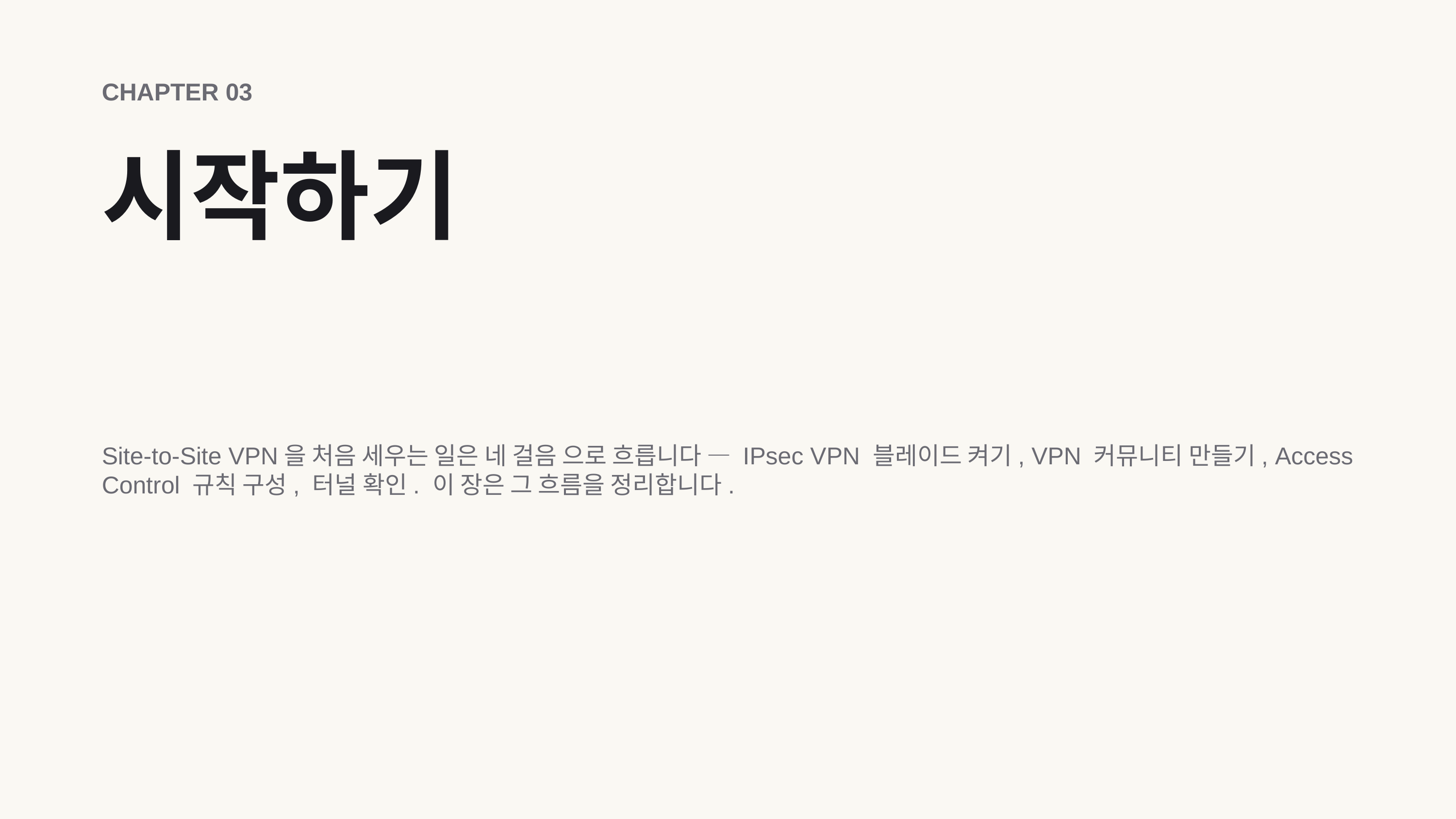

CHAPTER 03
시작하기
Site-to-Site VPN을 처음 세우는 일은 네 걸음 으로 흐릅니다 — IPsec VPN 블레이드 켜기, VPN 커뮤니티 만들기, Access Control 규칙 구성, 터널 확인. 이 장은 그 흐름을 정리합니다.